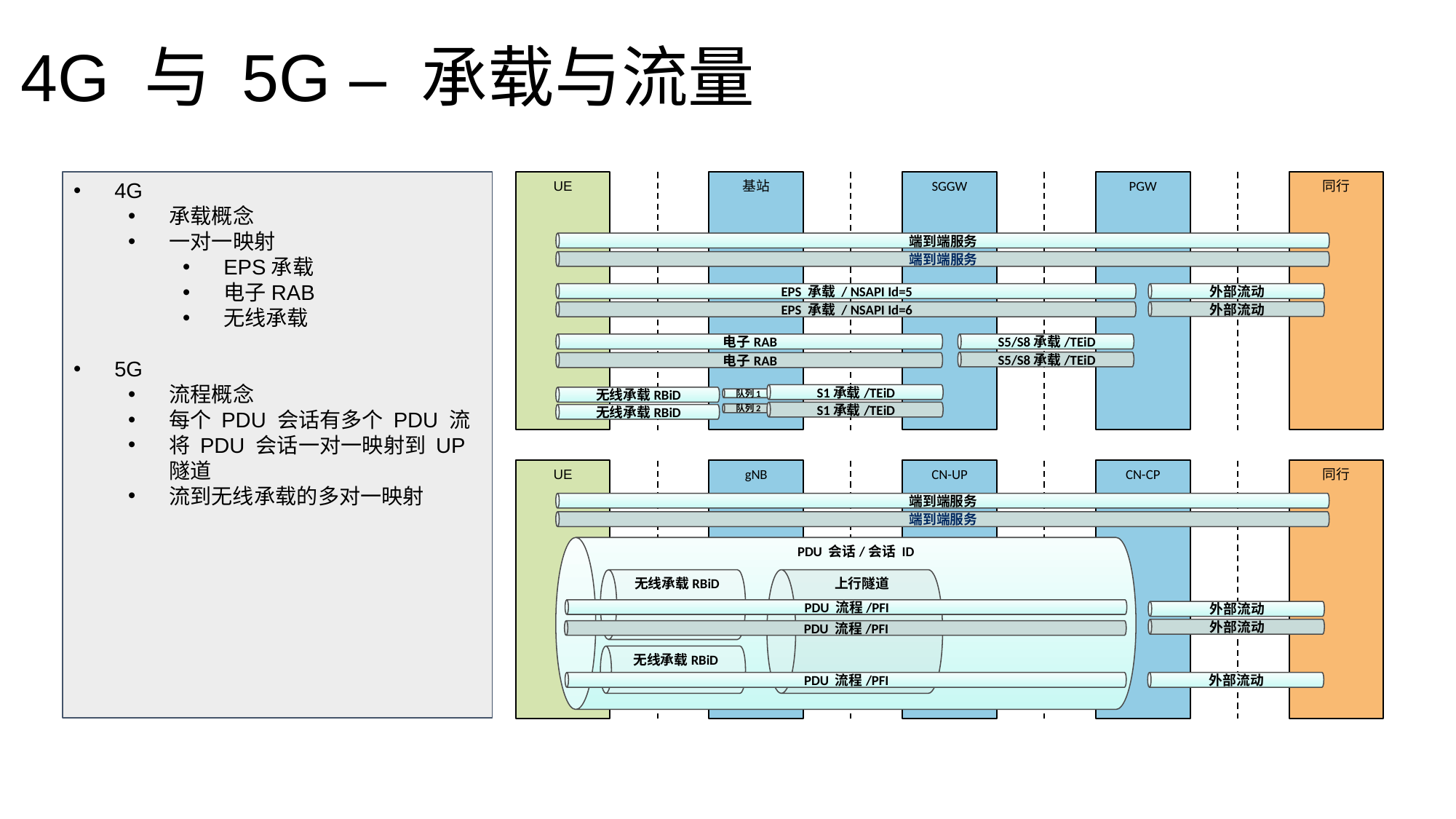

# 4G 与 5G – 承载与流量
4G
承载概念
一对一映射
EPS承载
电子RAB
无线承载

5G
流程概念
每个 PDU 会话有多个 PDU 流
将 PDU 会话一对一映射到 UP 隧道
流到无线承载的多对一映射
端到端服务
端到端服务
EPS 承载 / NSAPI Id=5
EPS 承载 / NSAPI Id=6
电子RAB
电子RAB
UE
基站
SGGW
PGW
同行
外部流动
外部流动
S5/S8承载/TEiD
S5/S8承载/TEiD
S1承载/TEiD
无线承载RBiD
S1承载/TEiD
无线承载RBiD
队列1
队列2
端到端服务
端到端服务
PDU 流程/PFI
PDU 会话/会话 ID
PDU 流程/PFI
PDU 流程/PFI
UE
gNB
CN-UP
CN-CP
同行
外部流动
无线承载RBiD
外部流动
上行隧道
外部流动
无线承载RBiD